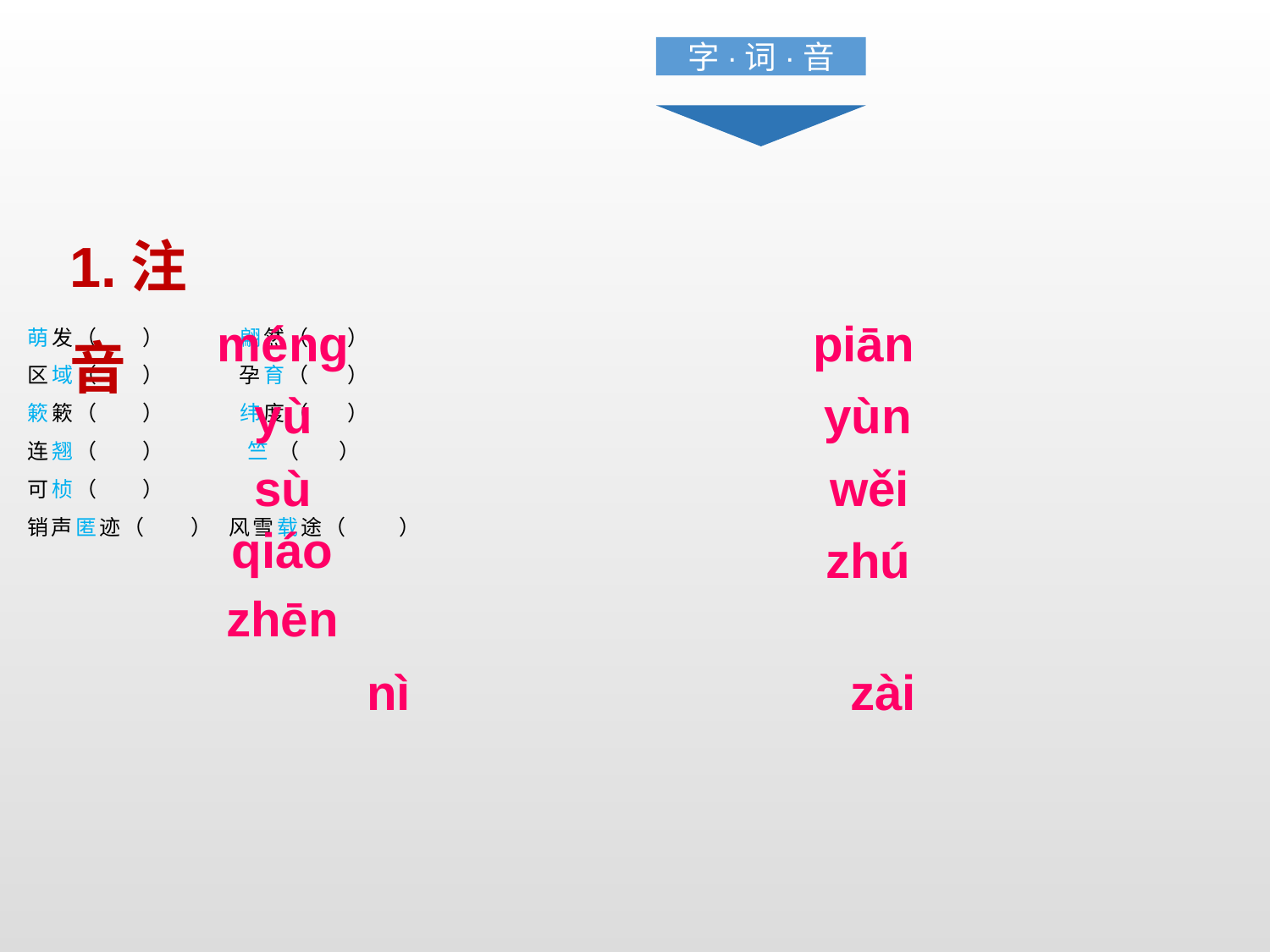

字·词·音

1.注音
méng
piān
萌发（      ）          翩然（     ）
区域（      ）          孕育（     ）
簌簌（      ）          纬度（     ）
连翘（      ）           竺 （     ）
可桢（      ）
销声匿迹（      ）  风雪载途（       ）

yùn
yù
sù
wěi
qiáo
zhú
zhēn

nì
zài